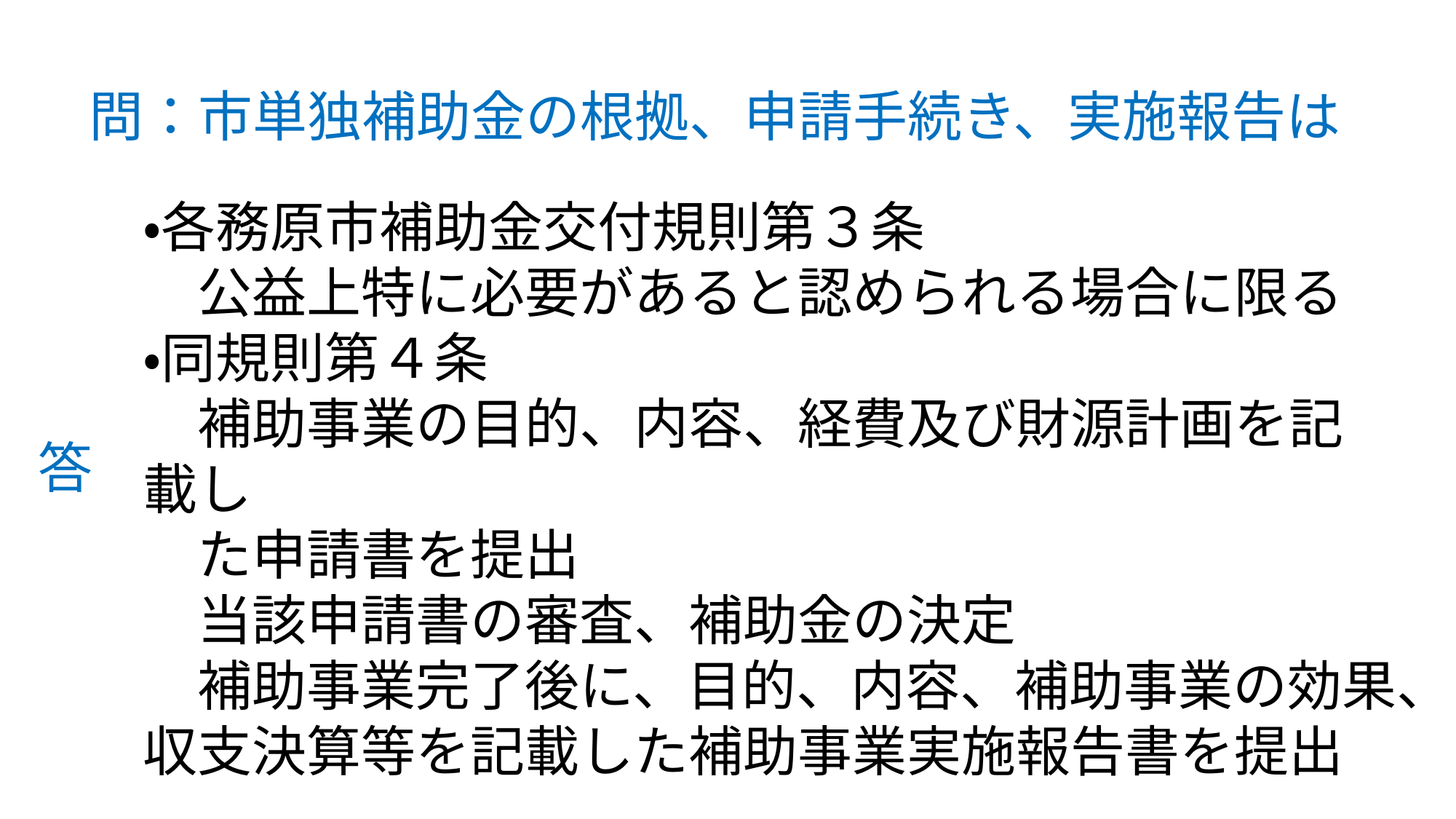

問：市単独補助金の根拠、申請手続き、実施報告は
・各務原市補助金交付規則第３条
　公益上特に必要があると認められる場合に限る
・同規則第４条
　補助事業の目的、内容、経費及び財源計画を記載し
　た申請書を提出
　当該申請書の審査、補助金の決定
　補助事業完了後に、目的、内容、補助事業の効果、収支決算等を記載した補助事業実施報告書を提出
答